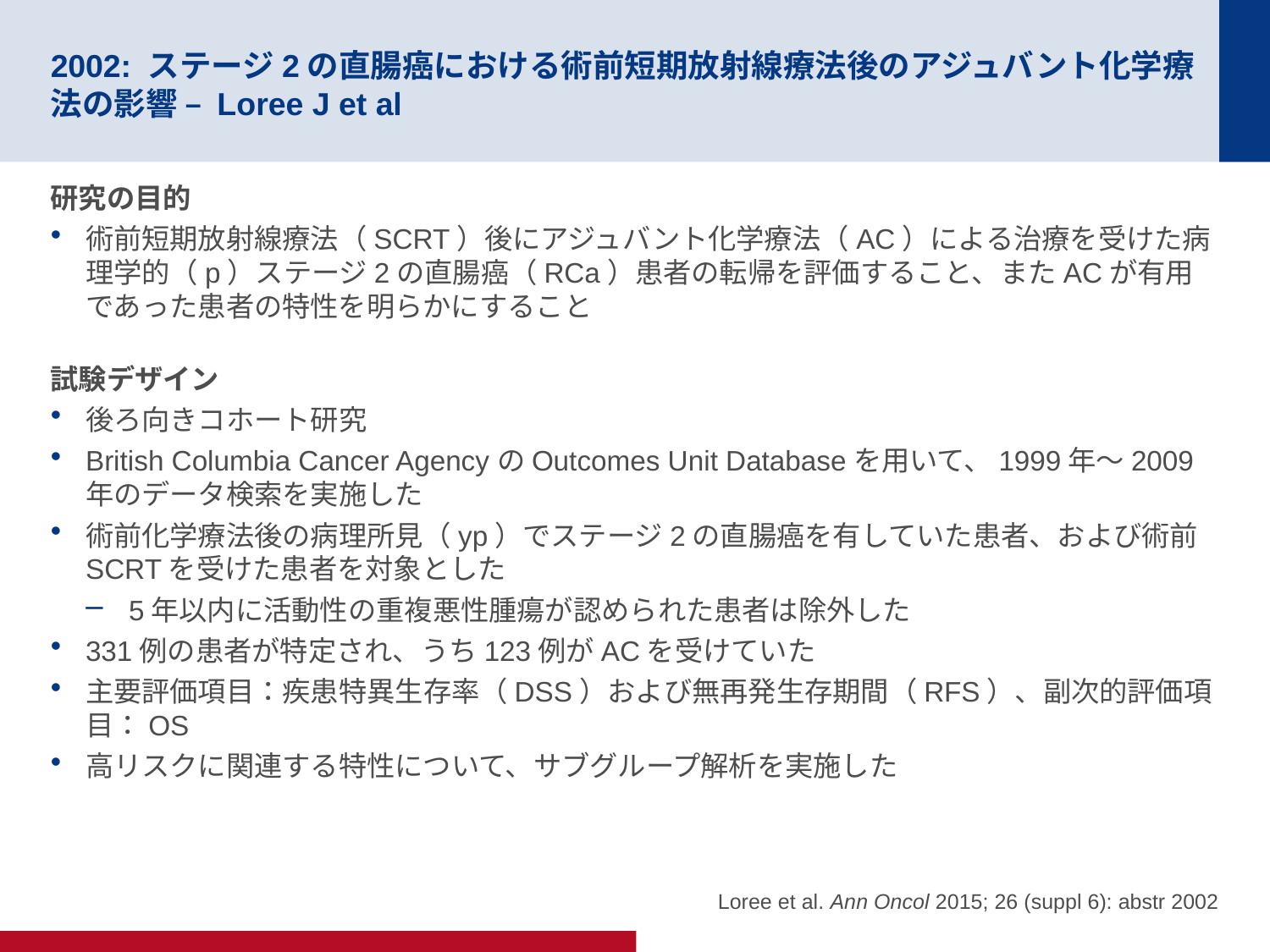

# 2002: ステージ2の直腸癌における術前短期放射線療法後のアジュバント化学療法の影響 – Loree J et al
研究の目的
術前短期放射線療法（SCRT）後にアジュバント化学療法（AC）による治療を受けた病理学的（p）ステージ2の直腸癌（RCa）患者の転帰を評価すること、またACが有用であった患者の特性を明らかにすること
試験デザイン
後ろ向きコホート研究
British Columbia Cancer AgencyのOutcomes Unit Databaseを用いて、1999年～2009年のデータ検索を実施した
術前化学療法後の病理所見（yp）でステージ2の直腸癌を有していた患者、および術前SCRTを受けた患者を対象とした
5年以内に活動性の重複悪性腫瘍が認められた患者は除外した
331例の患者が特定され、うち123例がACを受けていた
主要評価項目：疾患特異生存率（DSS）および無再発生存期間（RFS）、副次的評価項目：OS
高リスクに関連する特性について、サブグループ解析を実施した
Loree et al. Ann Oncol 2015; 26 (suppl 6): abstr 2002